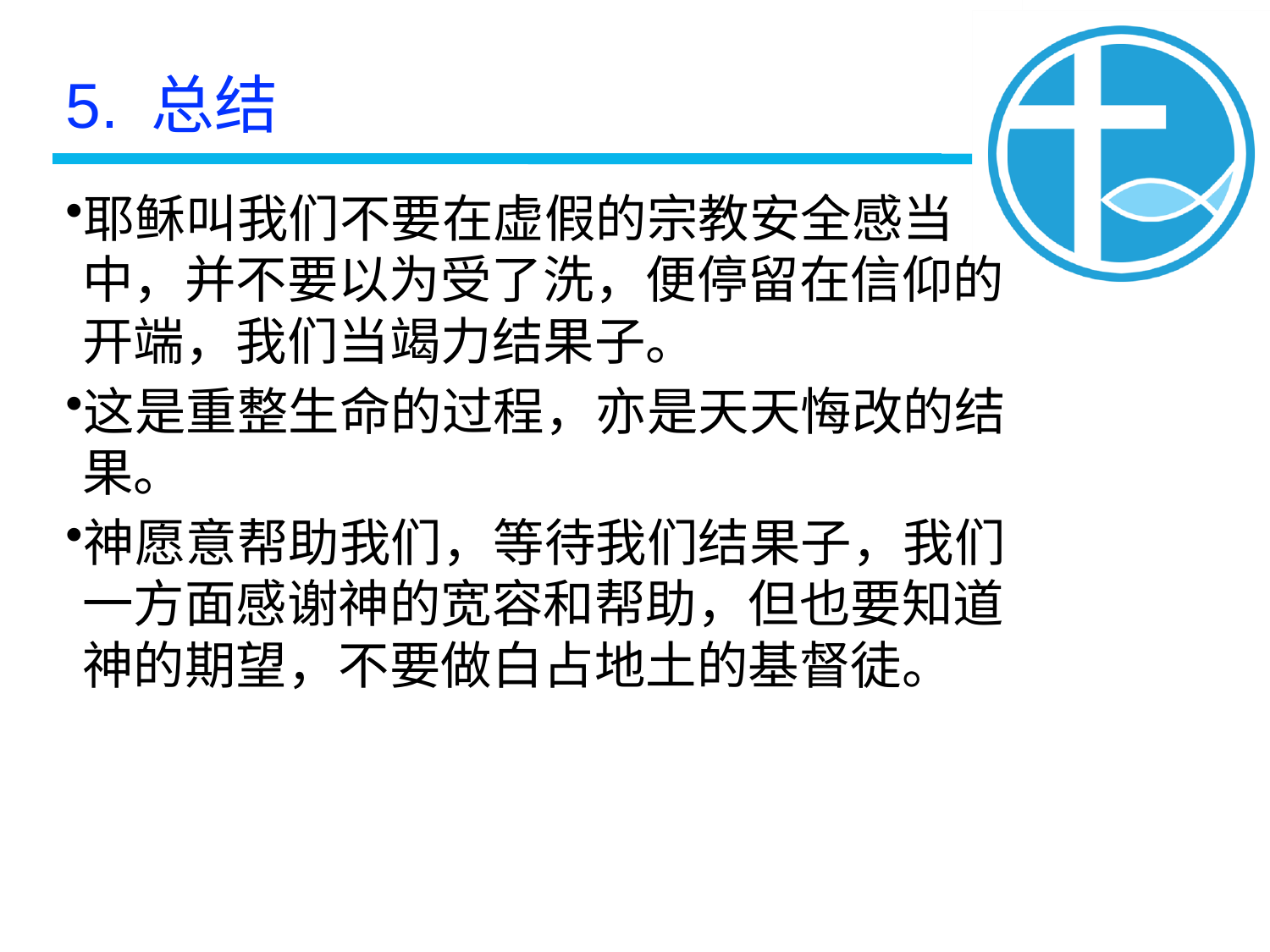

5. 总结
耶稣叫我们不要在虚假的宗教安全感当中，并不要以为受了洗，便停留在信仰的开端，我们当竭力结果子。
这是重整生命的过程，亦是天天悔改的结果。
神愿意帮助我们，等待我们结果子，我们一方面感谢神的宽容和帮助，但也要知道神的期望，不要做白占地土的基督徒。